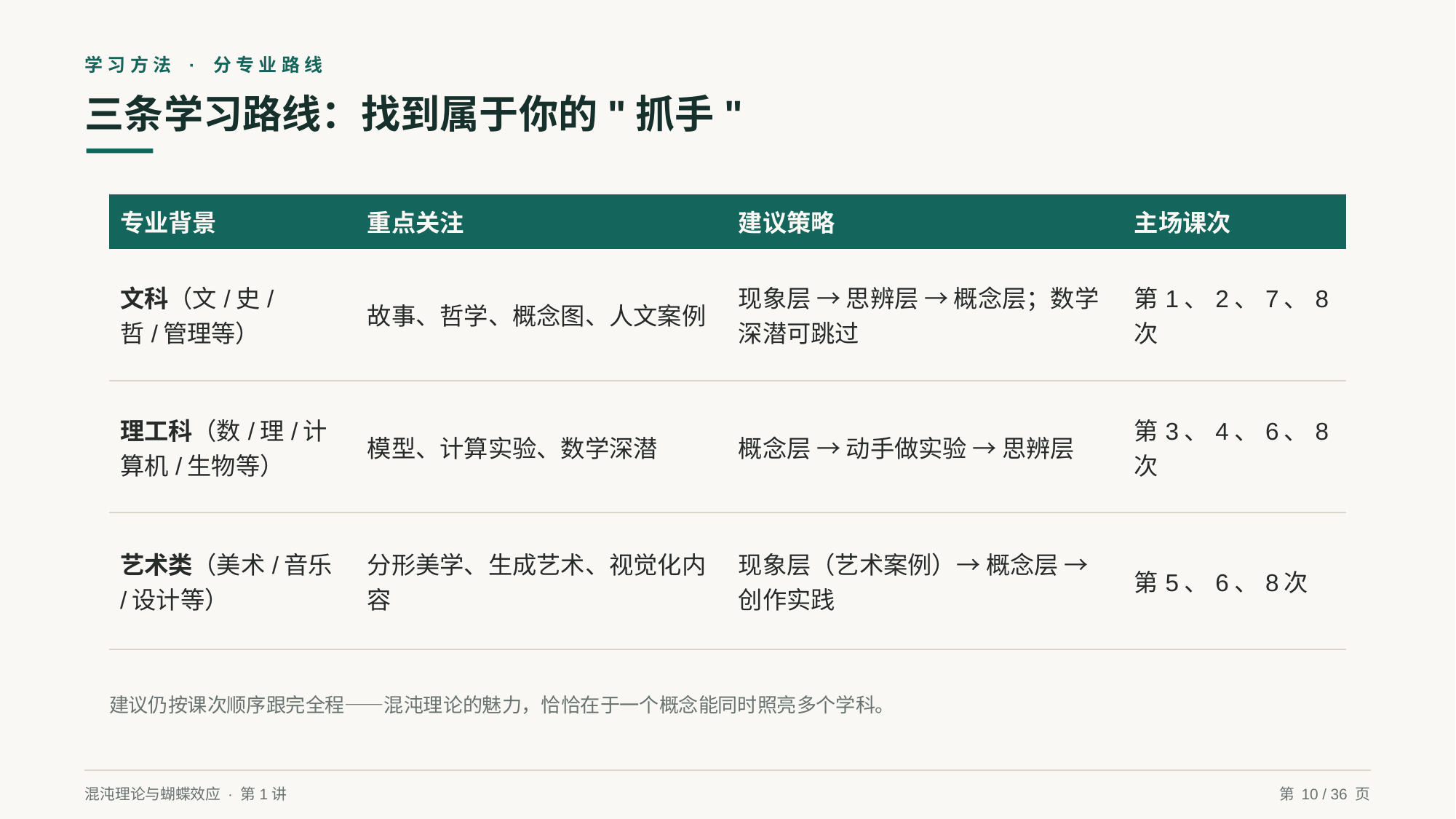

学习方法 · 分专业路线
三条学习路线：找到属于你的"抓手"

| 专业背景 | 重点关注 | 建议策略 | 主场课次 |
| --- | --- | --- | --- |
| 文科（文/史/哲/管理等） | 故事、哲学、概念图、人文案例 | 现象层 → 思辨层 → 概念层；数学深潜可跳过 | 第1、2、7、8次 |
| 理工科（数/理/计算机/生物等） | 模型、计算实验、数学深潜 | 概念层 → 动手做实验 → 思辨层 | 第3、4、6、8次 |
| 艺术类（美术/音乐/设计等） | 分形美学、生成艺术、视觉化内容 | 现象层（艺术案例）→ 概念层 → 创作实践 | 第5、6、8次 |
建议仍按课次顺序跟完全程——混沌理论的魅力，恰恰在于一个概念能同时照亮多个学科。

混沌理论与蝴蝶效应 · 第1讲
第 10 / 36 页